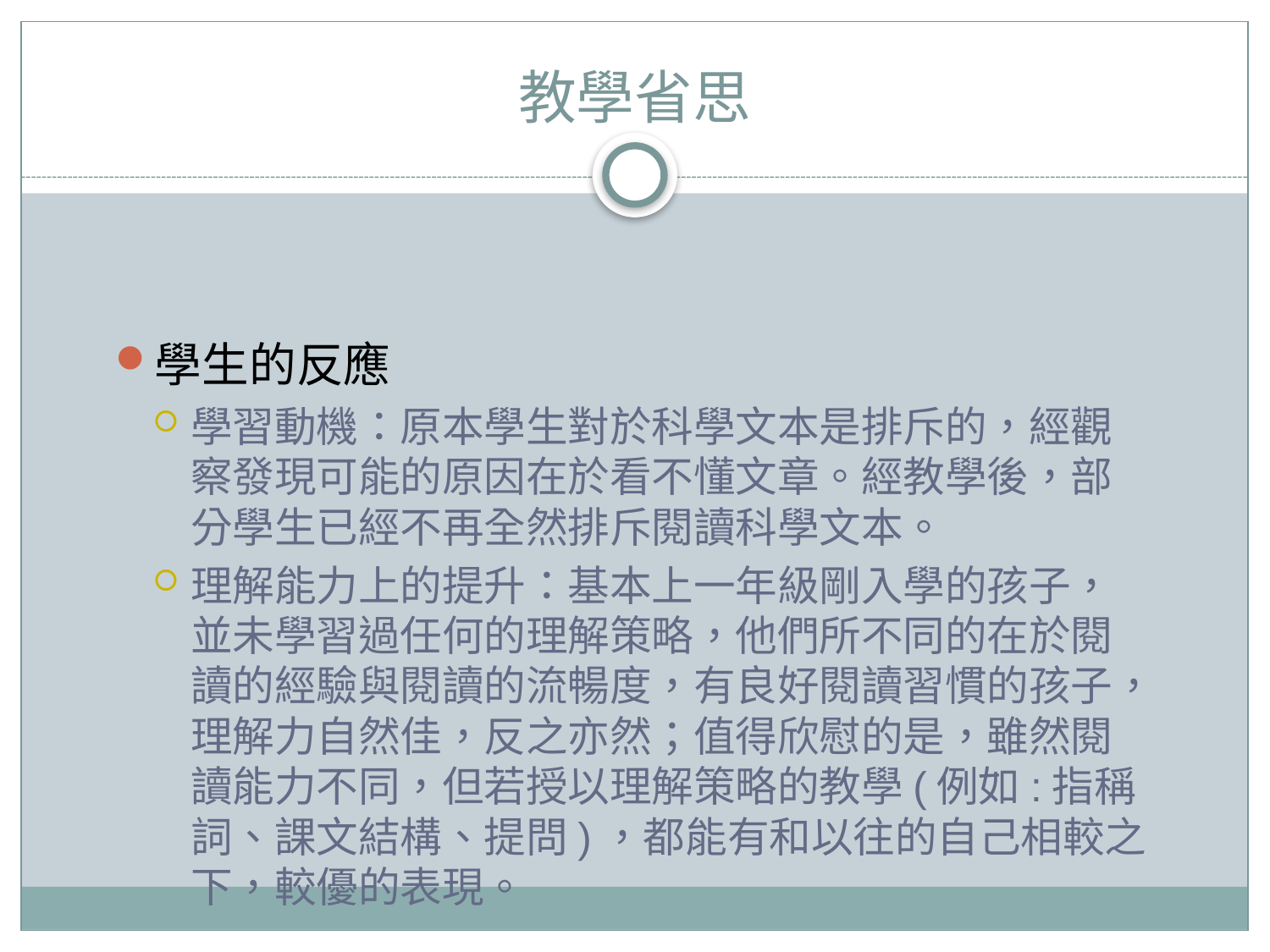

# 教學省思
學生的反應
學習動機：原本學生對於科學文本是排斥的，經觀察發現可能的原因在於看不懂文章。經教學後，部分學生已經不再全然排斥閱讀科學文本。
理解能力上的提升：基本上一年級剛入學的孩子，並未學習過任何的理解策略，他們所不同的在於閱讀的經驗與閱讀的流暢度，有良好閱讀習慣的孩子，理解力自然佳，反之亦然；值得欣慰的是，雖然閱讀能力不同，但若授以理解策略的教學(例如:指稱詞、課文結構、提問)，都能有和以往的自己相較之下，較優的表現。